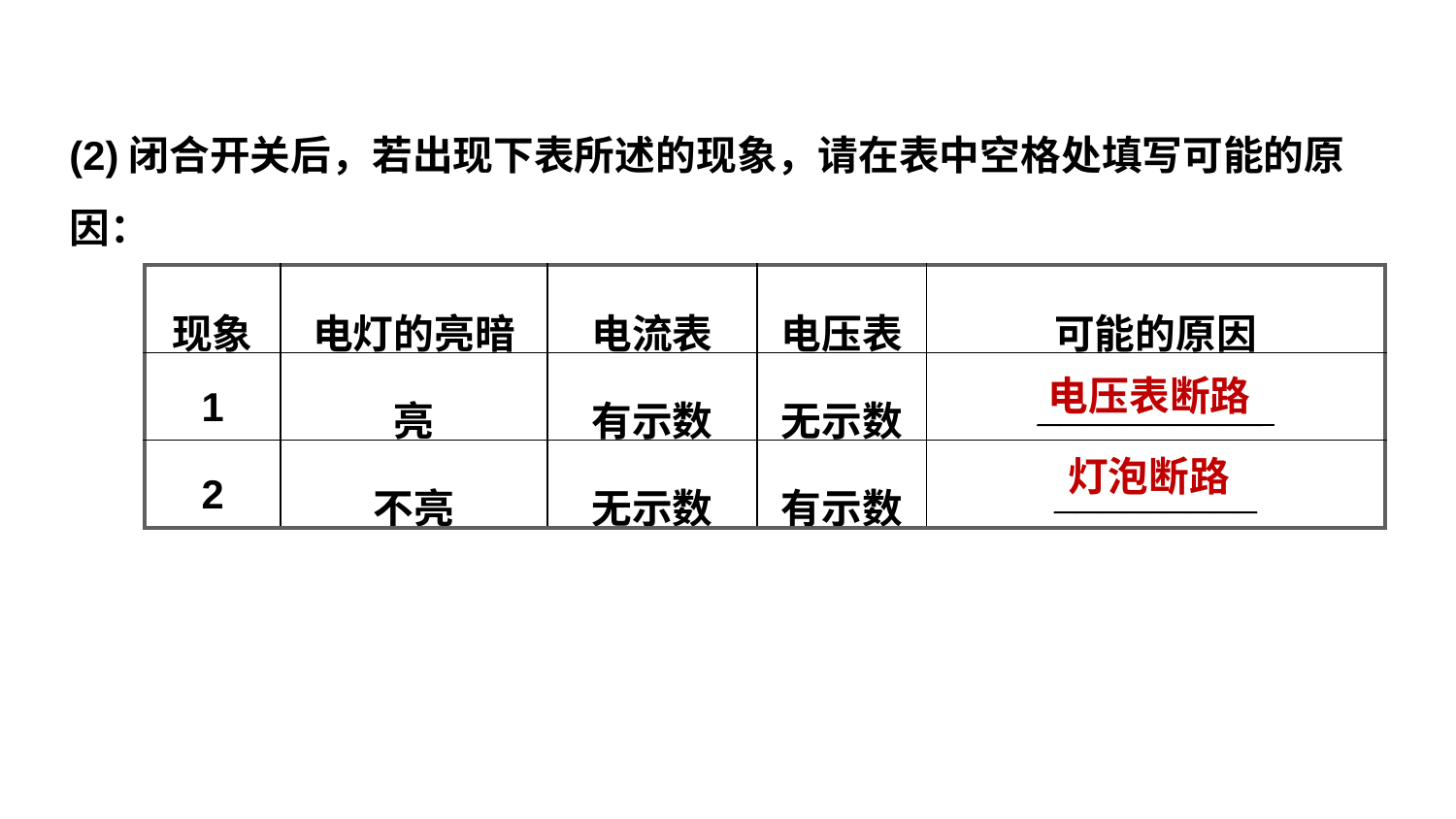

(2)闭合开关后，若出现下表所述的现象，请在表中空格处填写可能的原因：
| 现象 | 电灯的亮暗 | 电流表 | 电压表 | 可能的原因 |
| --- | --- | --- | --- | --- |
| 1 | 亮 | 有示数 | 无示数 | \_\_\_\_\_\_\_\_\_\_ |
| 2 | 不亮 | 无示数 | 有示数 | \_\_\_\_\_\_\_\_\_ |
电压表断路
灯泡断路